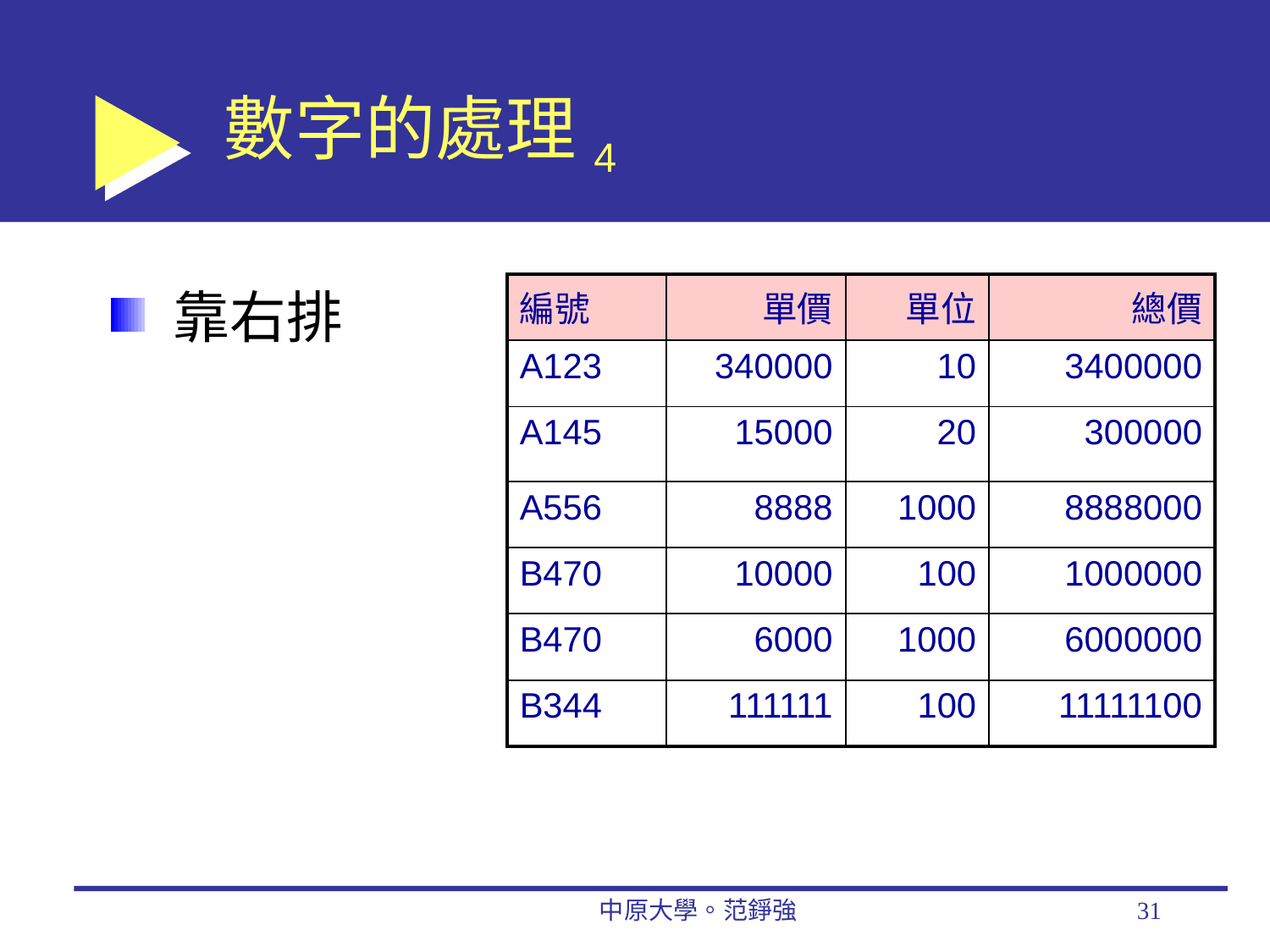

# 數字的處理4
| 編號 | 單價 | 單位 | 總價 |
| --- | --- | --- | --- |
| A123 | 340000 | 10 | 3400000 |
| A145 | 15000 | 20 | 300000 |
| A556 | 8888 | 1000 | 8888000 |
| B470 | 10000 | 100 | 1000000 |
| B470 | 6000 | 1000 | 6000000 |
| B344 | 111111 | 100 | 11111100 |
靠右排

中原大學。范錚強
31